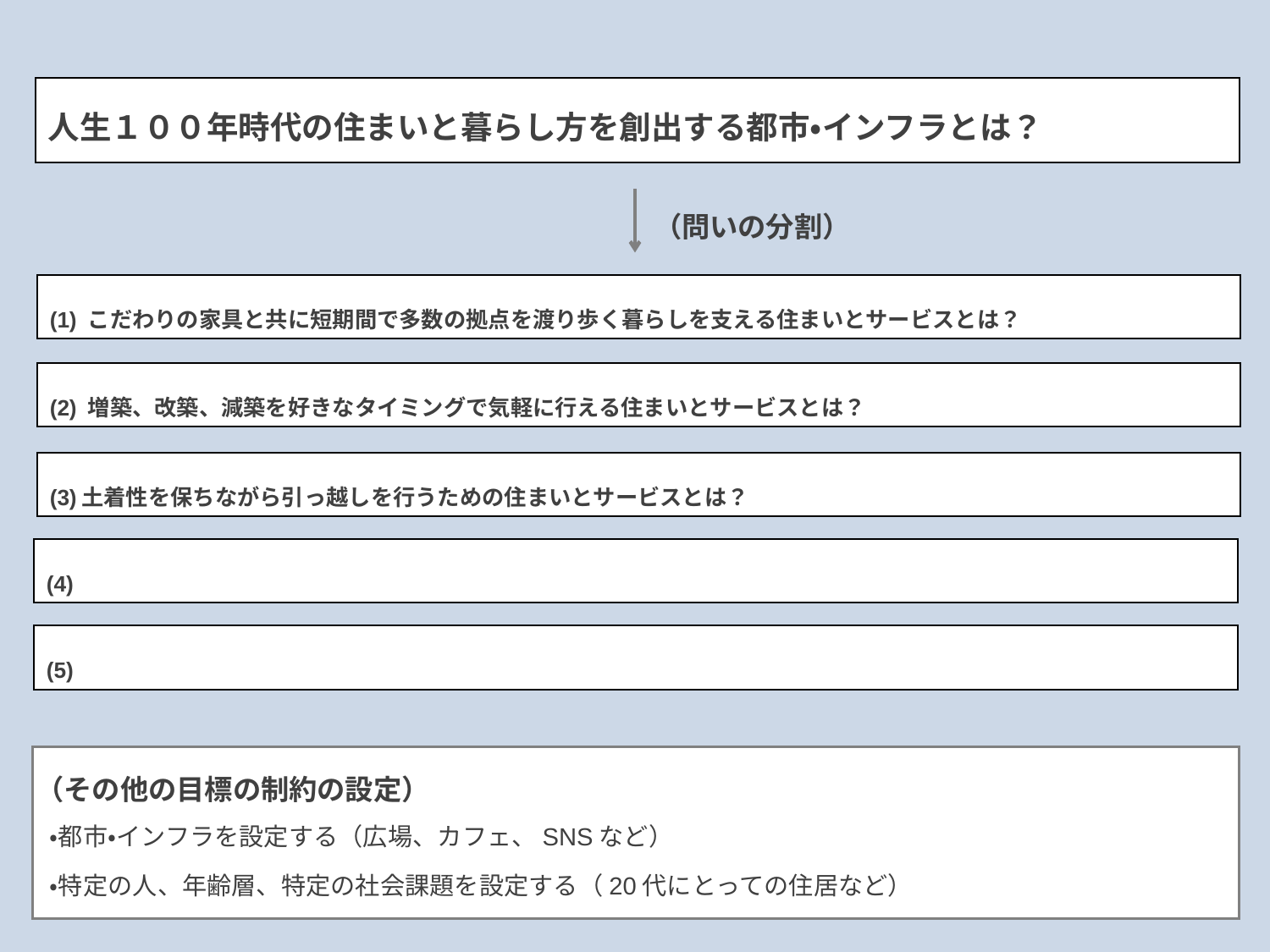

# 人生１００年時代の住まいと暮らし方を創出する都市・インフラとは？
（問いの分割）
(1) こだわりの家具と共に短期間で多数の拠点を渡り歩く暮らしを支える住まいとサービスとは？
(2) 増築、改築、減築を好きなタイミングで気軽に行える住まいとサービスとは？
(3)土着性を保ちながら引っ越しを行うための住まいとサービスとは？
(4)
(5)
（その他の目標の制約の設定）

・都市・インフラを設定する（広場、カフェ、SNSなど）
・特定の人、年齢層、特定の社会課題を設定する（20代にとっての住居など）